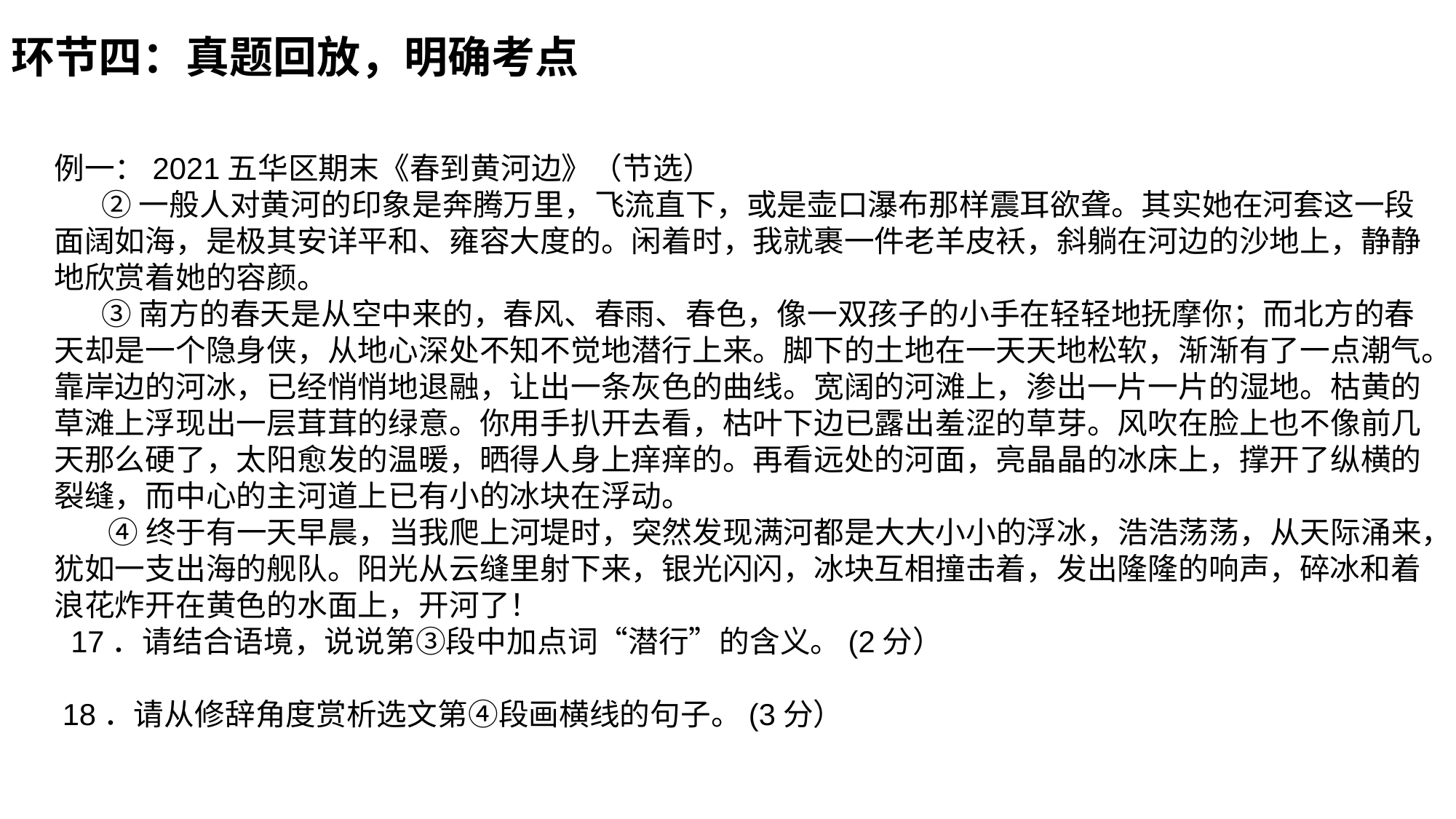

环节四：真题回放，明确考点
例一：2021五华区期末《春到黄河边》（节选）
       ②一般人对黄河的印象是奔腾万里，飞流直下，或是壶口瀑布那样震耳欲聋。其实她在河套这一段面阔如海，是极其安详平和、雍容大度的。闲着时，我就裹一件老羊皮袄，斜躺在河边的沙地上，静静地欣赏着她的容颜。
       ③南方的春天是从空中来的，春风、春雨、春色，像一双孩子的小手在轻轻地抚摩你；而北方的春天却是一个隐身侠，从地心深处不知不觉地潜行上来。脚下的土地在一天天地松软，渐渐有了一点潮气。靠岸边的河冰，已经悄悄地退融，让出一条灰色的曲线。宽阔的河滩上，渗出一片一片的湿地。枯黄的草滩上浮现出一层茸茸的绿意。你用手扒开去看，枯叶下边已露出羞涩的草芽。风吹在脸上也不像前几天那么硬了，太阳愈发的温暖，晒得人身上痒痒的。再看远处的河面，亮晶晶的冰床上，撑开了纵横的裂缝，而中心的主河道上已有小的冰块在浮动。
        ④终于有一天早晨，当我爬上河堤时，突然发现满河都是大大小小的浮冰，浩浩荡荡，从天际涌来，犹如一支出海的舰队。阳光从云缝里射下来，银光闪闪，冰块互相撞击着，发出隆隆的响声，碎冰和着浪花炸开在黄色的水面上，开河了！
  17．请结合语境，说说第③段中加点词“潜行”的含义。(2分）

 18．请从修辞角度赏析选文第④段画横线的句子。(3分）